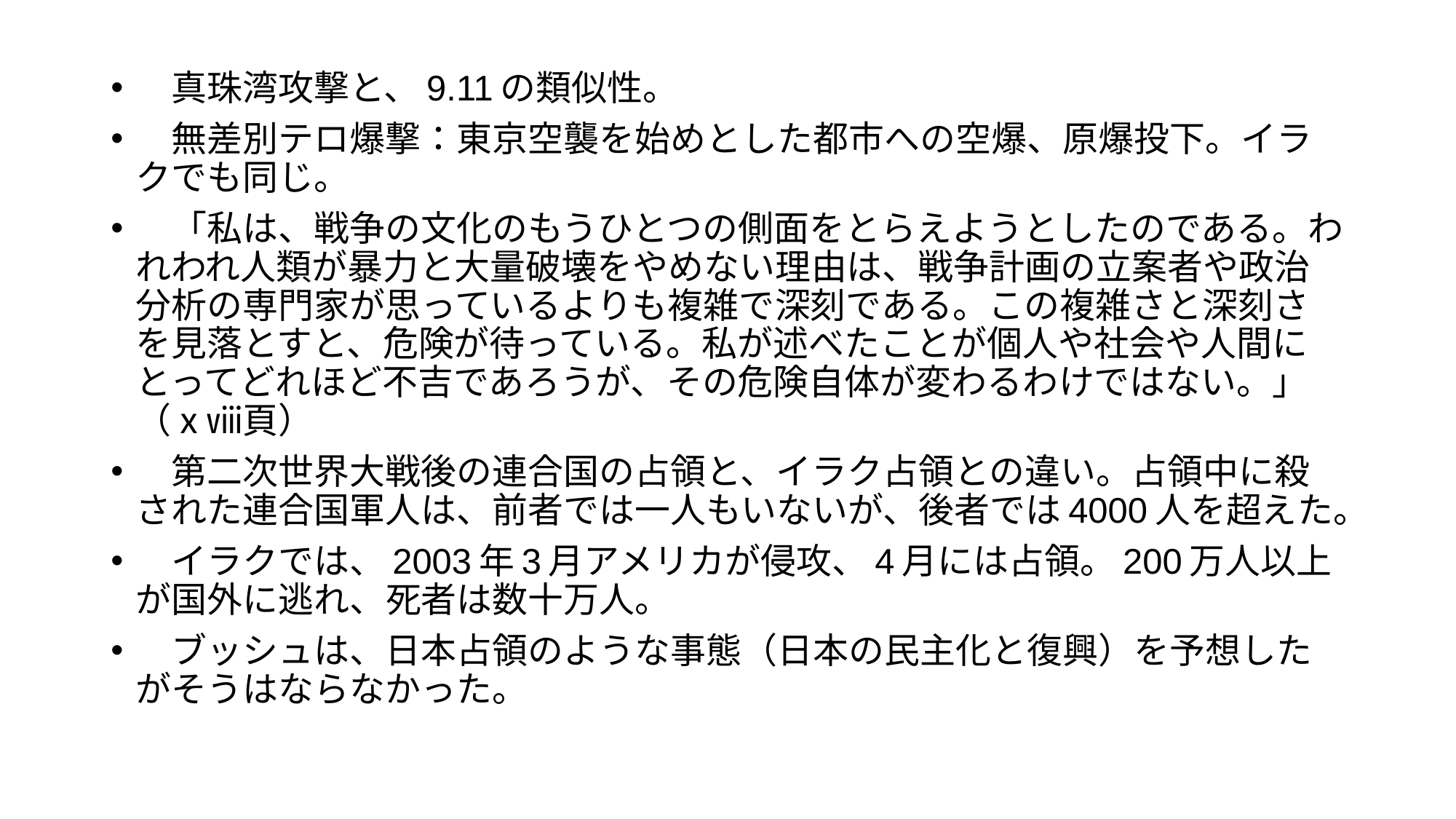

#
　真珠湾攻撃と、9.11の類似性。
　無差別テロ爆撃：東京空襲を始めとした都市への空爆、原爆投下。イラクでも同じ。
　「私は、戦争の文化のもうひとつの側面をとらえようとしたのである。われわれ人類が暴力と大量破壊をやめない理由は、戦争計画の立案者や政治分析の専門家が思っているよりも複雑で深刻である。この複雑さと深刻さを見落とすと、危険が待っている。私が述べたことが個人や社会や人間にとってどれほど不吉であろうが、その危険自体が変わるわけではない。」（ⅹⅷ頁）
　第二次世界大戦後の連合国の占領と、イラク占領との違い。占領中に殺された連合国軍人は、前者では一人もいないが、後者では4000人を超えた。
　イラクでは、2003年3月アメリカが侵攻、4月には占領。200万人以上が国外に逃れ、死者は数十万人。
　ブッシュは、日本占領のような事態（日本の民主化と復興）を予想したがそうはならなかった。